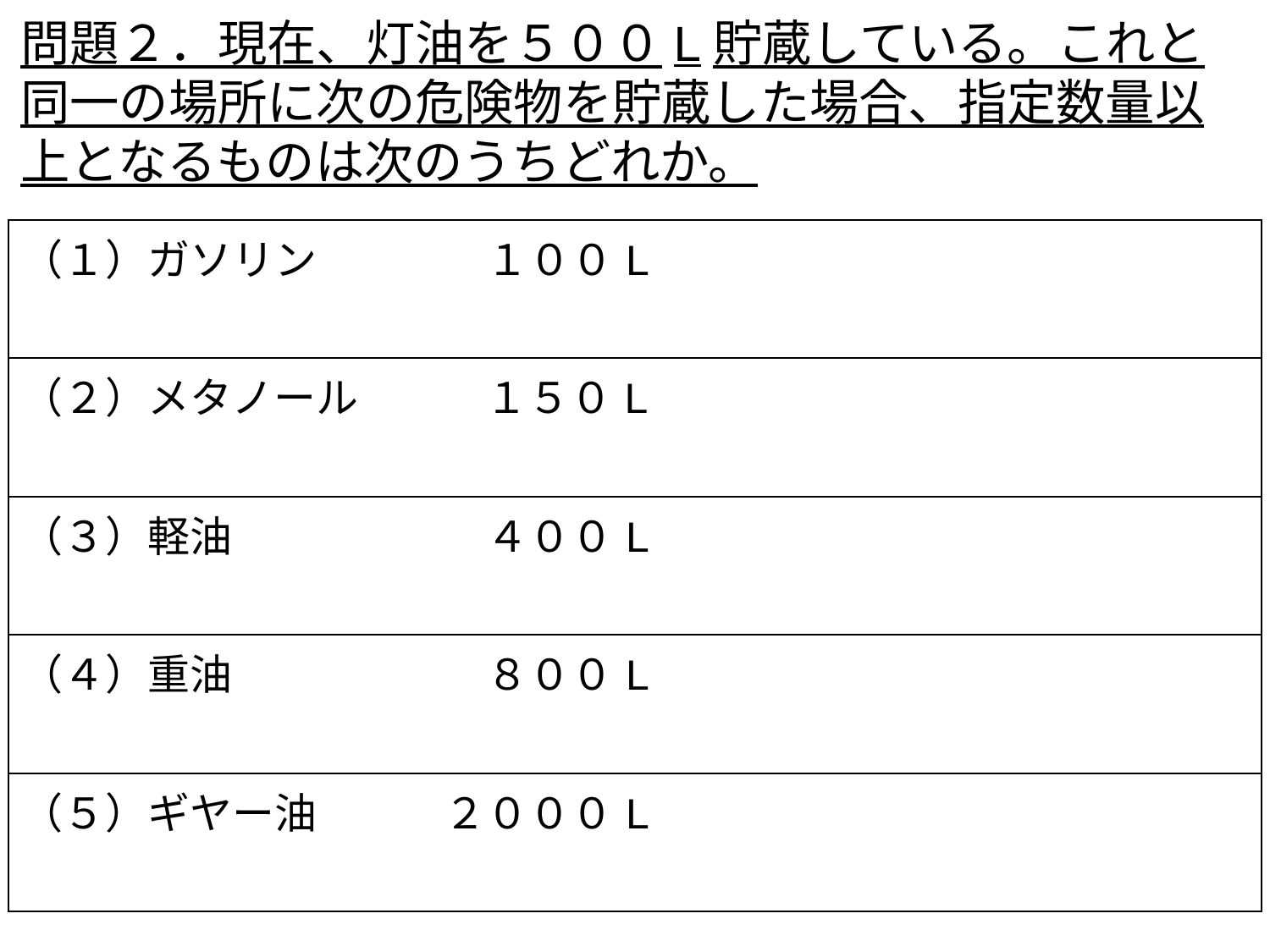

問題２．現在、灯油を５００L貯蔵している。これと同一の場所に次の危険物を貯蔵した場合、指定数量以上となるものは次のうちどれか。
| （１）ガソリン　　　　１００L |
| --- |
| （２）メタノール　　　１５０L |
| （３）軽油　　　　　　４００L |
| （４）重油　　　　　　８００L |
| （５）ギヤー油　　　２０００L |